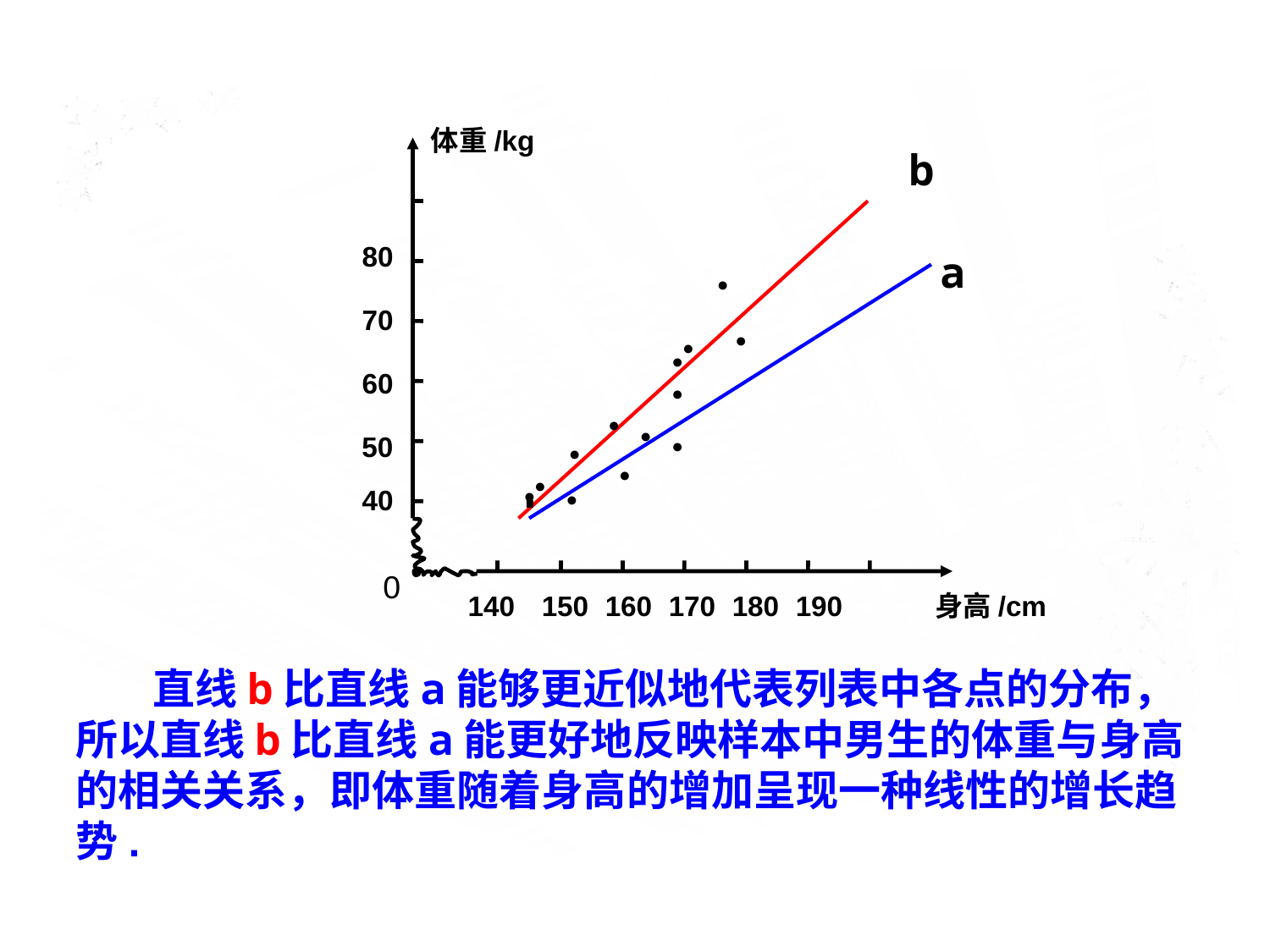

体重/kg

b
80
·
a
·
70
·
·
·
60
·
·
·
·
50
·
·
·
·
·
40
0
140
150
160
170
180
190
身高/cm

       直线b比直线a能够更近似地代表列表中各点的分布，所以直线b比直线a能更好地反映样本中男生的体重与身高的相关关系，即体重随着身高的增加呈现一种线性的增长趋势.